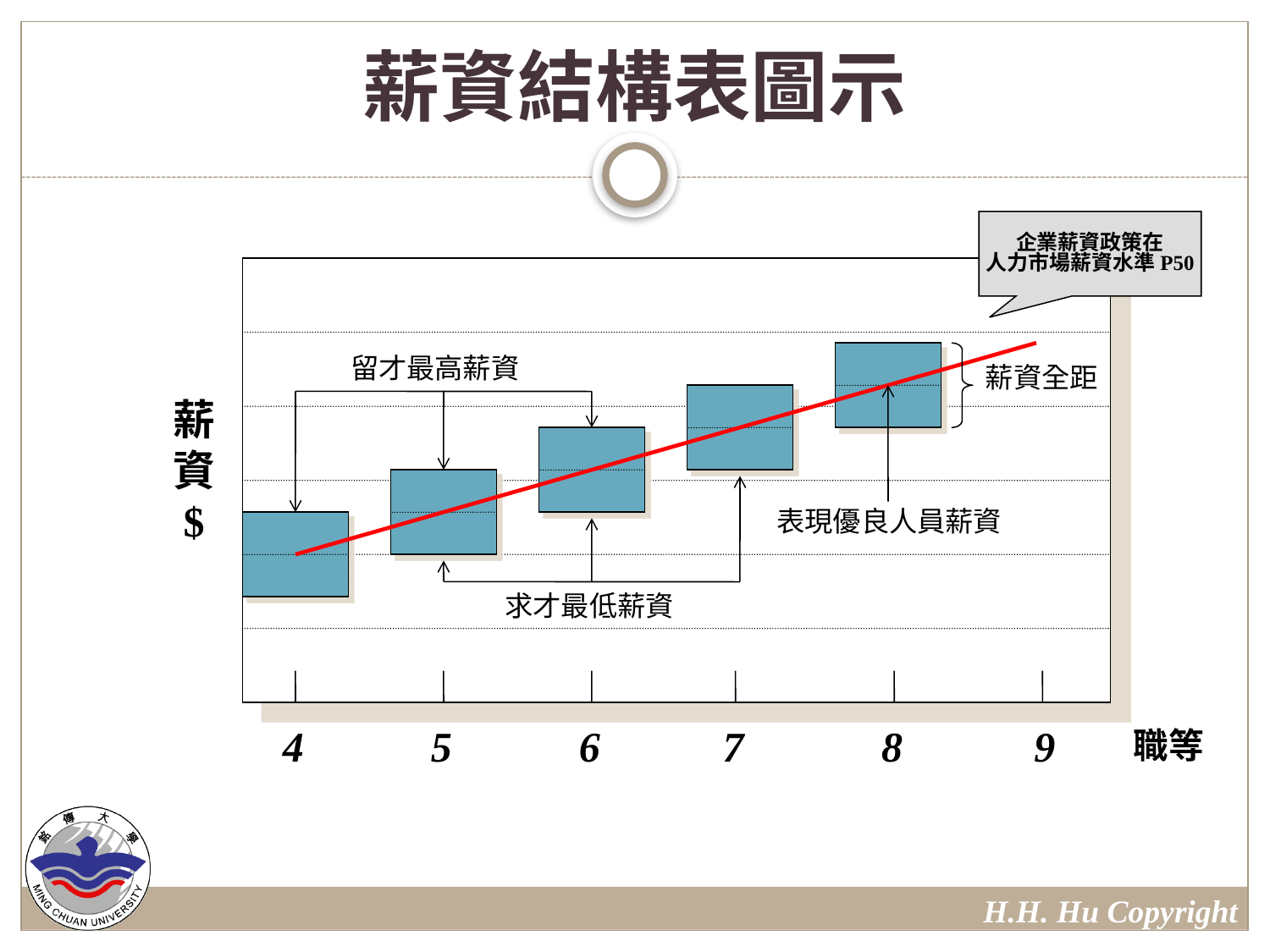

# 薪資結構表圖示
企業薪資政策在
人力市場薪資水準P50

留才最高薪資
薪資全距

薪
資
$

表現優良人員薪資

求才最低薪資

4

5
6
7
8
9
職等